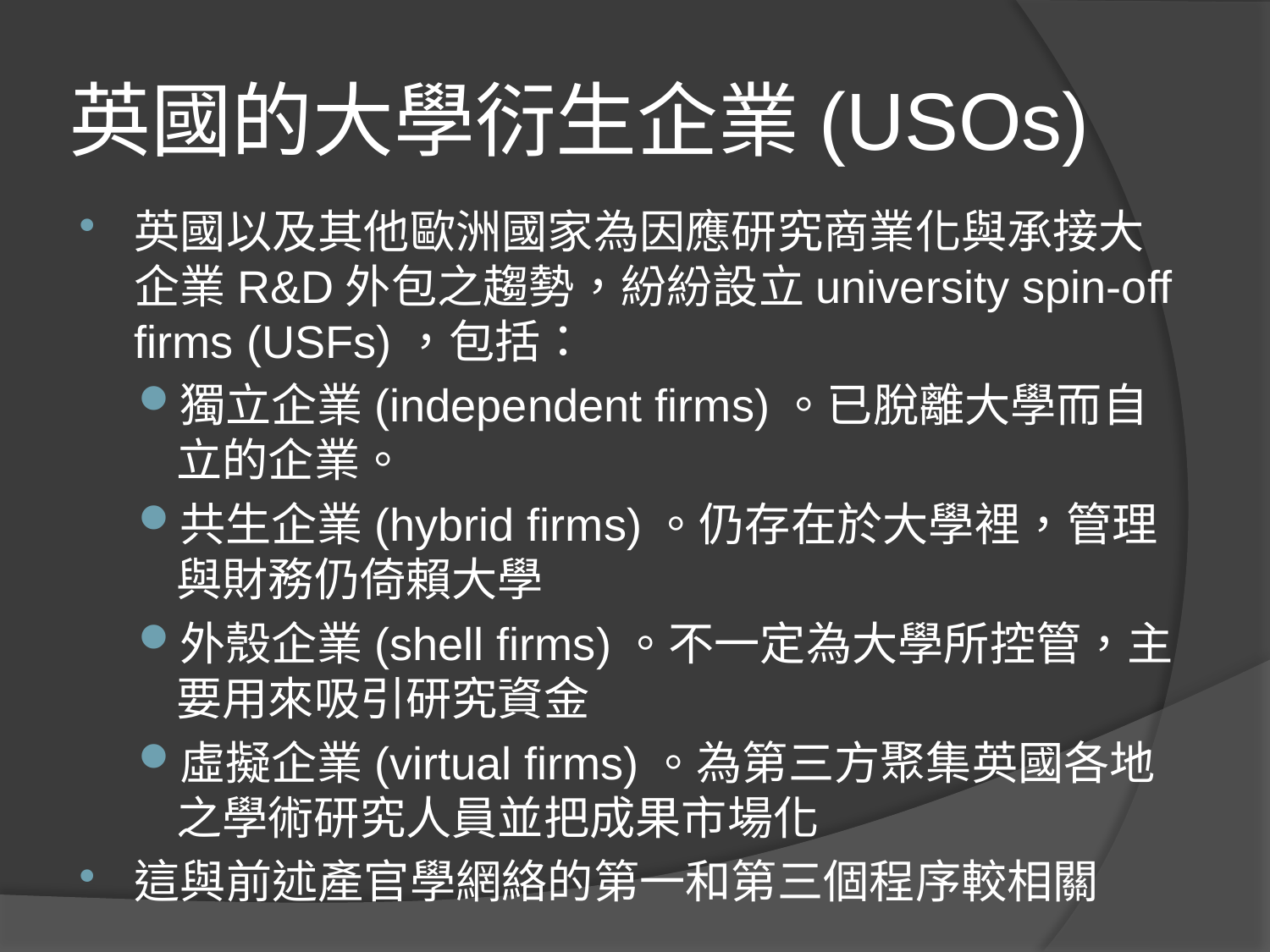

# 英國的大學衍生企業(USOs)
英國以及其他歐洲國家為因應研究商業化與承接大企業R&D外包之趨勢，紛紛設立university spin-off firms (USFs)，包括：
獨立企業(independent firms)。已脫離大學而自立的企業。
共生企業(hybrid firms)。仍存在於大學裡，管理與財務仍倚賴大學
外殼企業(shell firms)。不一定為大學所控管，主要用來吸引研究資金
虛擬企業(virtual firms)。為第三方聚集英國各地之學術研究人員並把成果市場化
這與前述產官學網絡的第一和第三個程序較相關